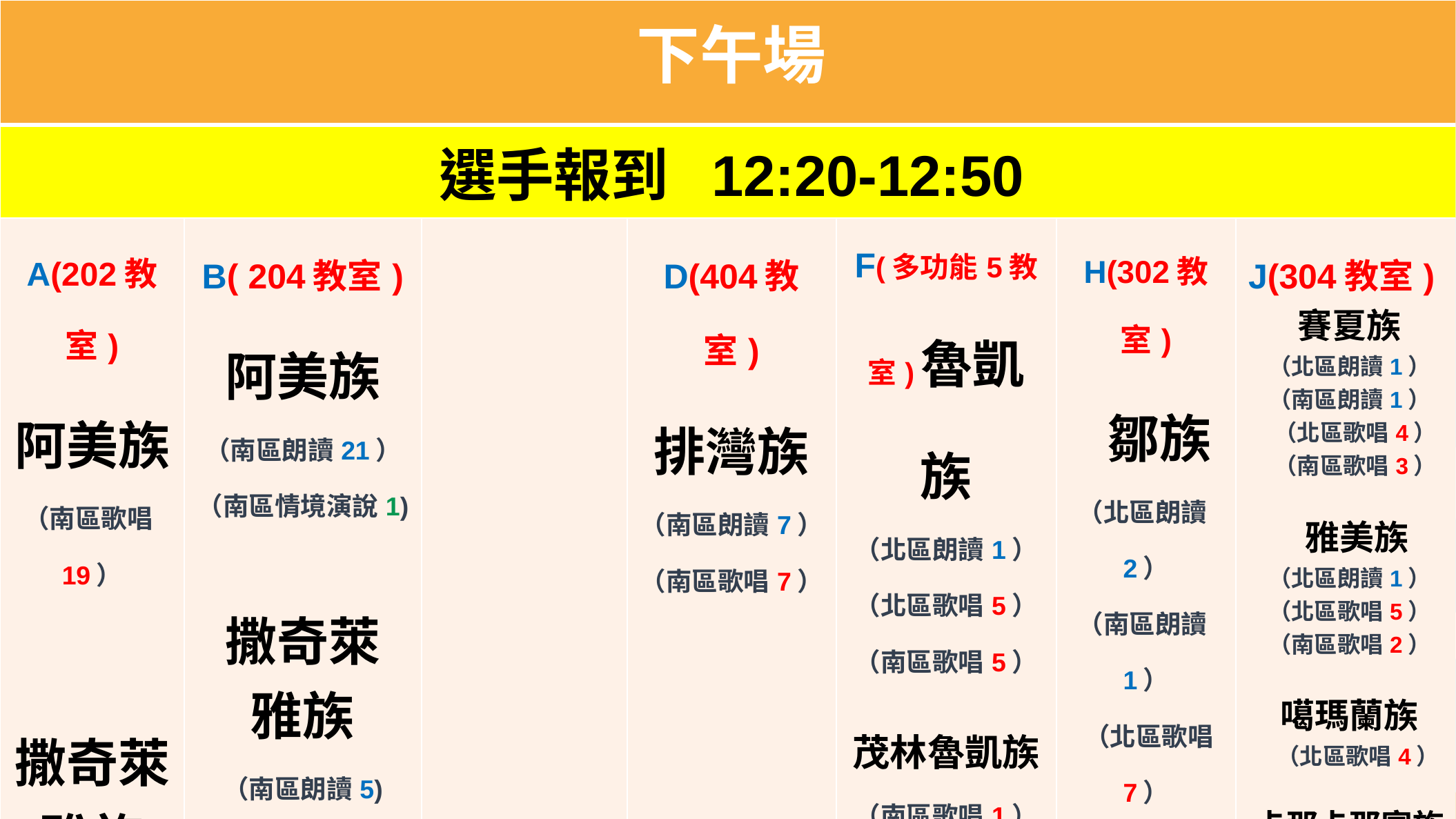

| 下午場 |  |  |  |  |  |  |
| --- | --- | --- | --- | --- | --- | --- |
| 選手報到 12:20-12:50 |  |  |  |  |  |  |
| A(202教室) 阿美族 （南區歌唱19） 撒奇萊 雅族 （南區歌唱3) | B( 204教室) 阿美族 （南區朗讀21） （南區情境演說1) 撒奇萊 雅族 （南區朗讀5) |  | D(404教室) 排灣族 （南區朗讀7） （南區歌唱7） | F(多功能5教室)魯凱族 （北區朗讀1） （北區歌唱5） （南區歌唱5） 茂林魯凱族 （南區歌唱1） 拉阿魯哇族 （北區歌唱5） （南區歌唱1） | H(302教室) 鄒族 （北區朗讀2） （南區朗讀1） （北區歌唱7） （南區歌唱3） 邵族 （南區朗讀1） （北區歌唱4） （南區歌唱2） | J(304教室) 賽夏族 （北區朗讀1） （南區朗讀1） （北區歌唱4） （南區歌唱3） 雅美族 （北區朗讀1） （北區歌唱5） （南區歌唱2） 噶瑪蘭族 （北區歌唱4） 卡那卡那富族 （北區歌唱3） |
| 上午場計 : |  | ( 125 )人 |  |  |  |  |